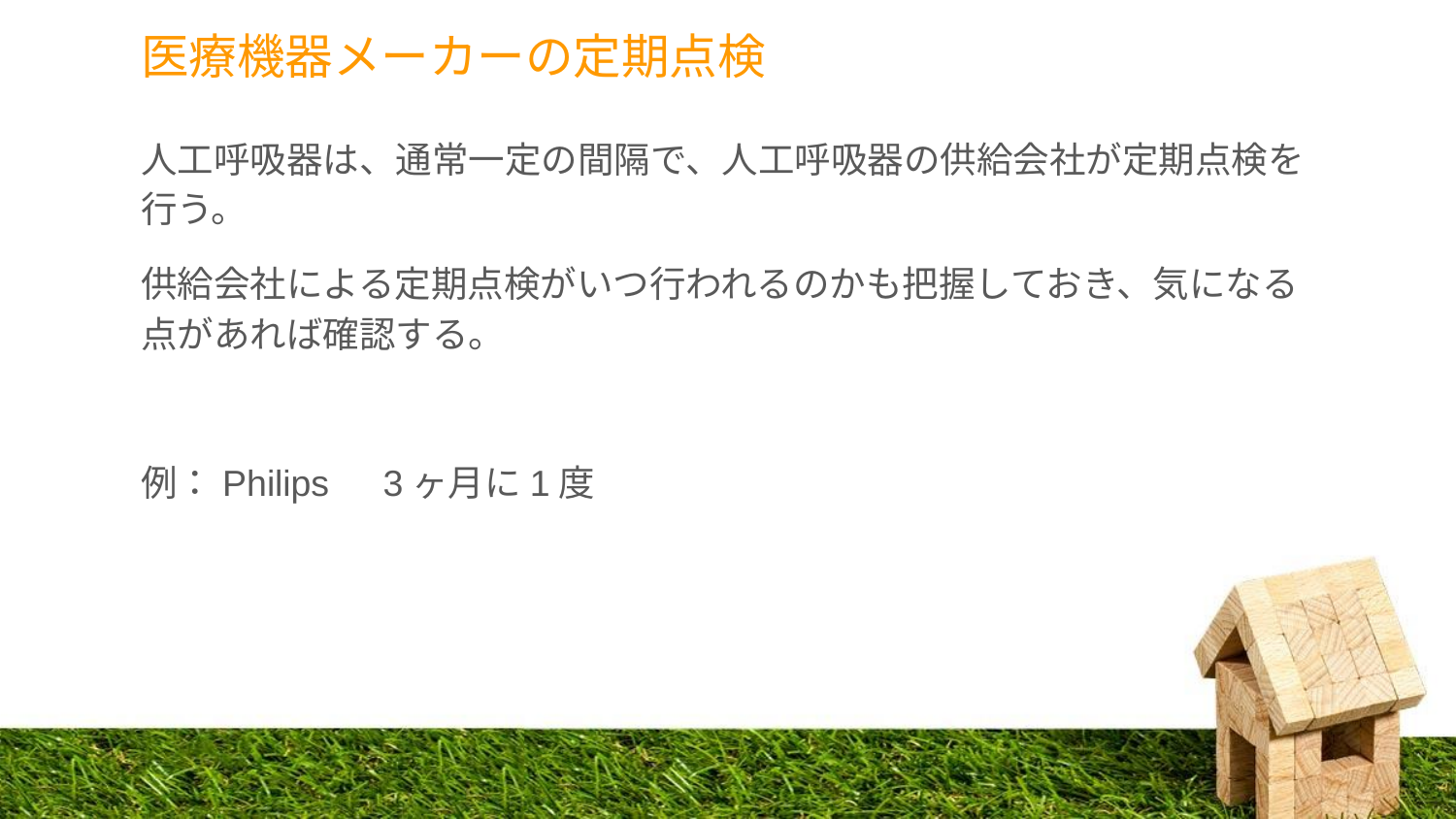

# 医療機器メーカーの定期点検
人工呼吸器は、通常一定の間隔で、人工呼吸器の供給会社が定期点検を行う。
供給会社による定期点検がいつ行われるのかも把握しておき、気になる点があれば確認する。

例：Philips　3ヶ月に1度